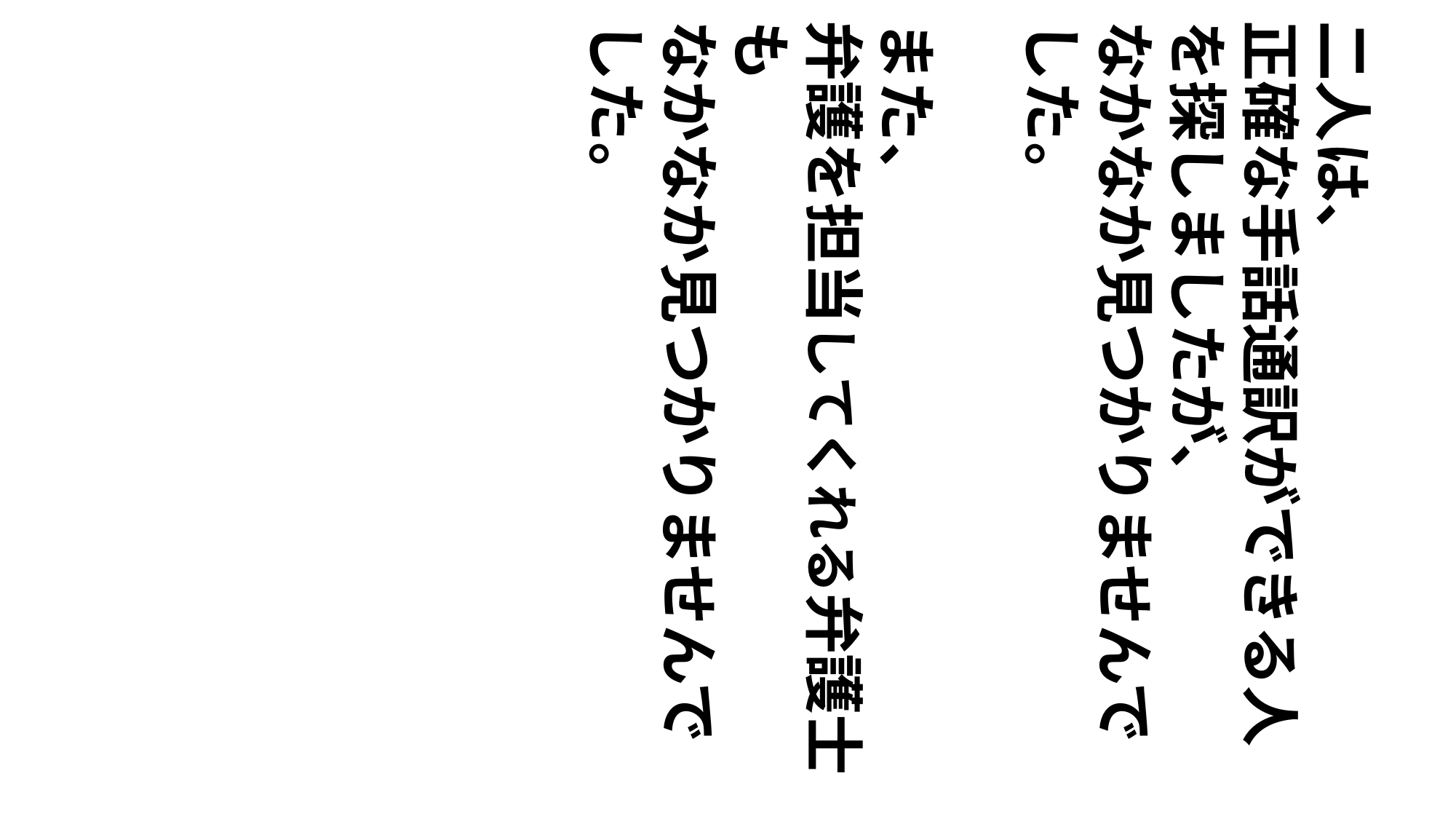

二人は、
正確な手話通訳ができる人を探しましたが、
なかなか見つかりませんでした。

また、
弁護を担当してくれる弁護士も
なかなか見つかりませんでした。